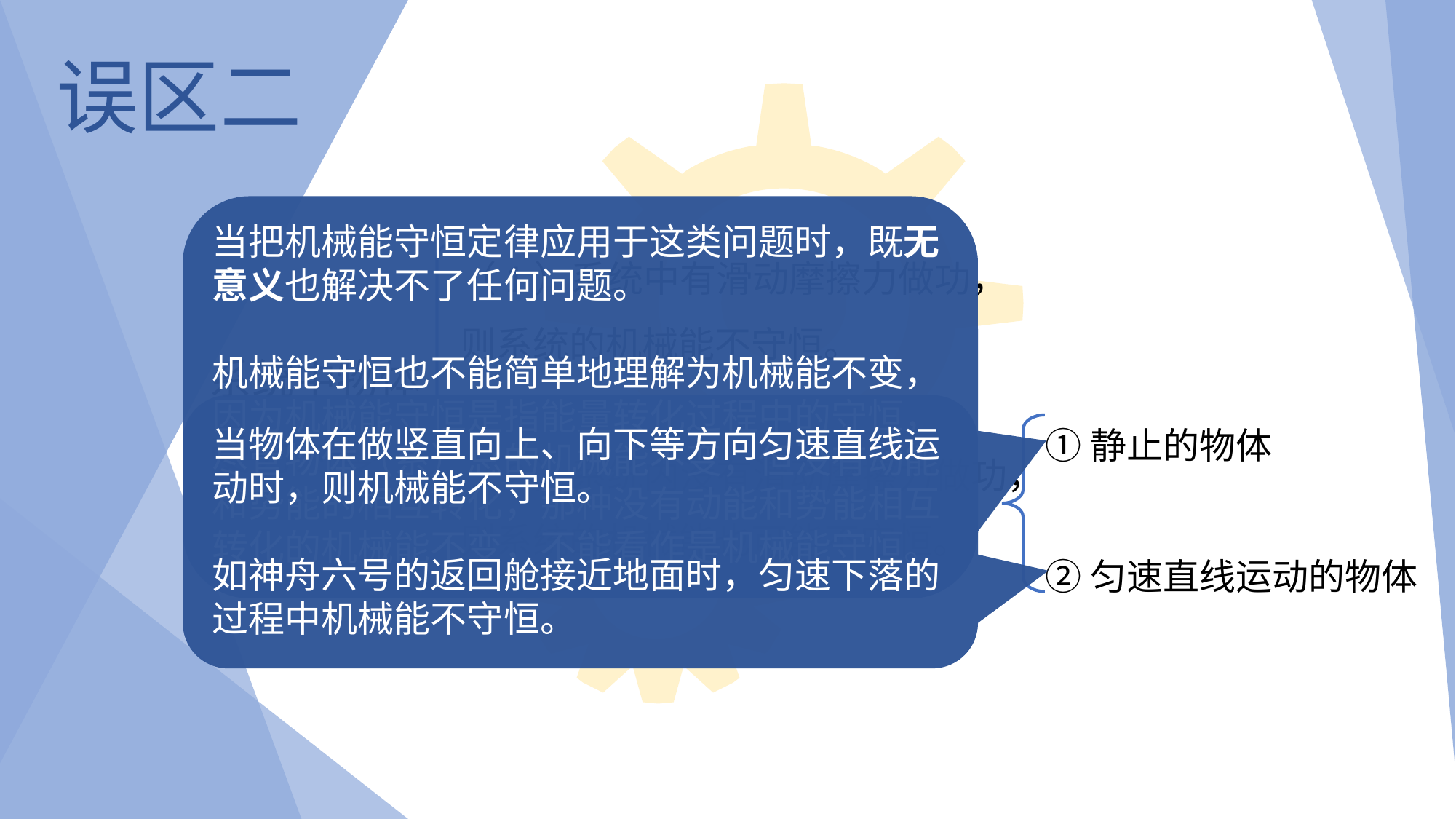

误区二

当把机械能守恒定律应用于这类问题时，既无意义也解决不了任何问题。

机械能守恒也不能简单地理解为机械能不变，因为机械能守恒是指能量转化过程中的守恒，尽管物体（系）总的机械能不变，但没有动能和势能的相互转化，那种没有动能和势能相互转化的机械能不变，不能看作是机械能守恒。
（1）系统中有滑动摩擦力做功，则系统的机械能不守恒。

（2）系统内没有滑动摩擦力做功，则系统的机械能也可能不守恒。

系统中物体受力为零

当物体在做竖直向上、向下等方向匀速直线运动时，则机械能不守恒。

如神舟六号的返回舱接近地面时，匀速下落的过程中机械能不守恒。
①静止的物体

②匀速直线运动的物体